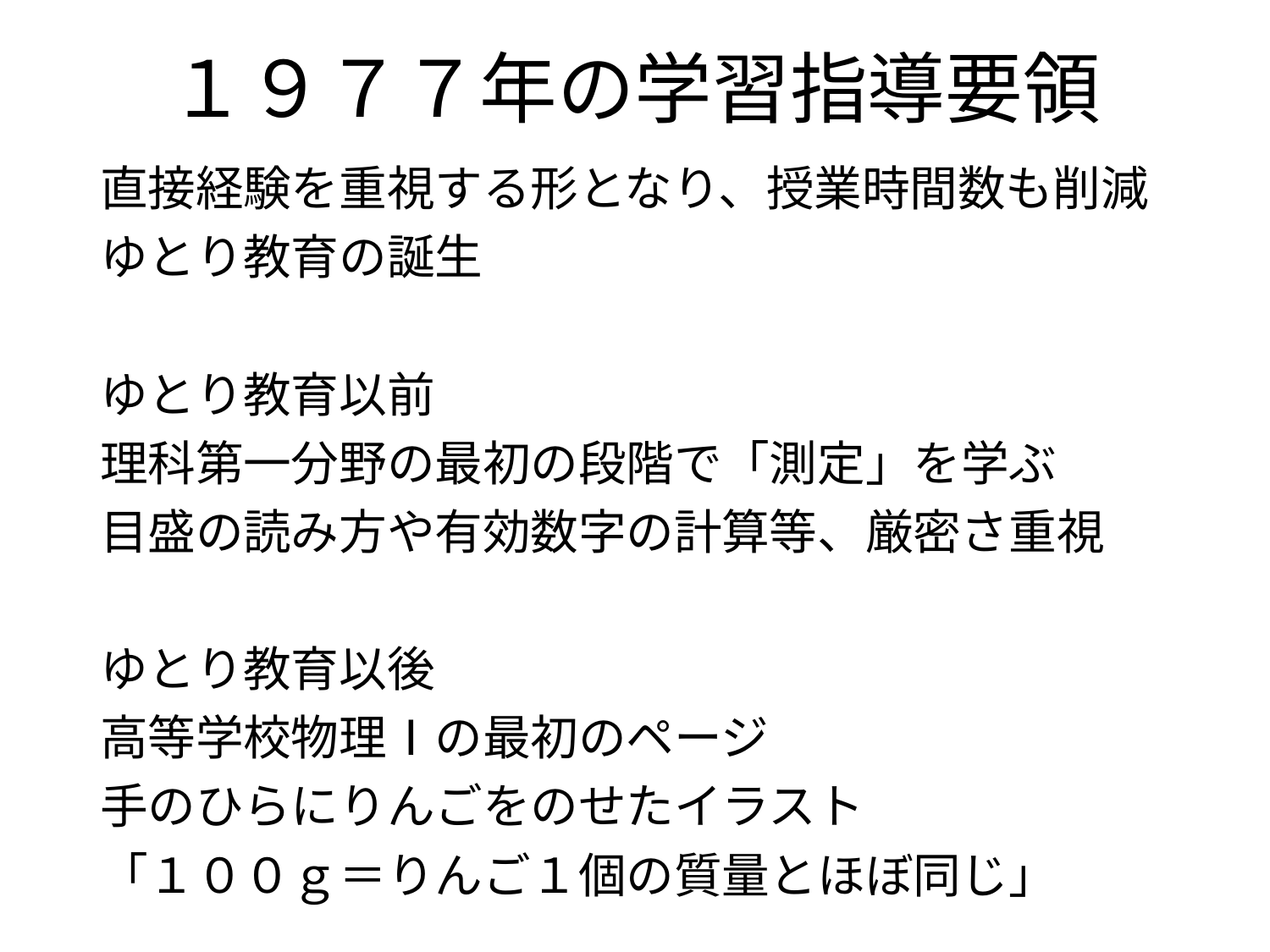

# １９７７年の学習指導要領
直接経験を重視する形となり、授業時間数も削減
ゆとり教育の誕生

ゆとり教育以前
理科第一分野の最初の段階で「測定」を学ぶ
目盛の読み方や有効数字の計算等、厳密さ重視

ゆとり教育以後
高等学校物理Ⅰの最初のページ
手のひらにりんごをのせたイラスト
「１００ｇ＝りんご１個の質量とほぼ同じ」